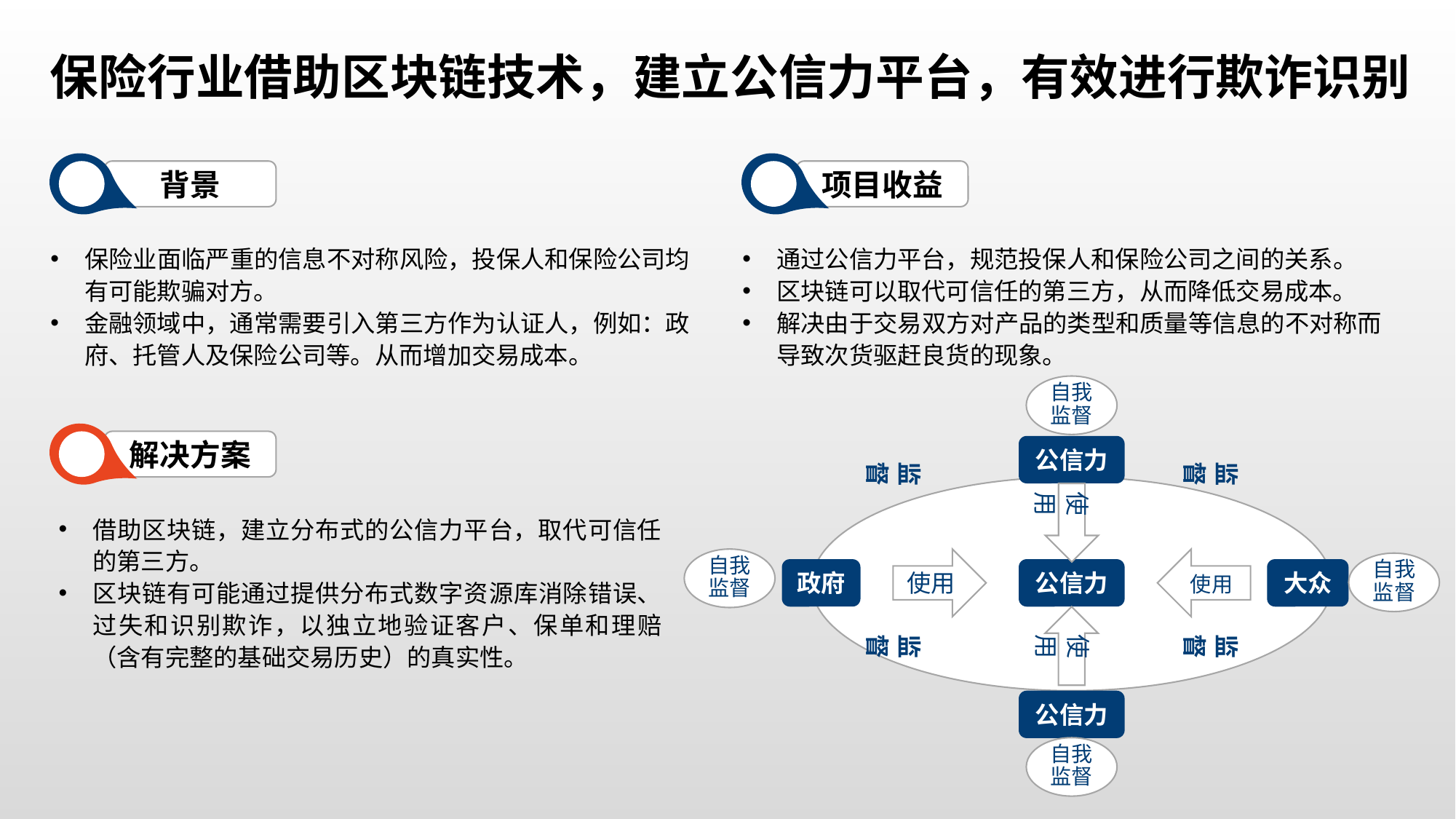

保险行业借助区块链技术，建立公信力平台，有效进行欺诈识别

背景

项目收益
保险业面临严重的信息不对称风险，投保人和保险公司均有可能欺骗对方。
金融领域中，通常需要引入第三方作为认证人，例如：政府、托管人及保险公司等。从而增加交易成本。
通过公信力平台，规范投保人和保险公司之间的关系。
区块链可以取代可信任的第三方，从而降低交易成本。
解决由于交易双方对产品的类型和质量等信息的不对称而导致次货驱赶良货的现象。

自我监督

解决方案
公信力
监 督
监 督

使用

借助区块链，建立分布式的公信力平台，取代可信任的第三方。
区块链有可能通过提供分布式数字资源库消除错误、过失和识别欺诈，以独立地验证客户、保单和理赔（含有完整的基础交易历史）的真实性。

使用

自我监督

自我监督
政府
公信力
大众
使用

监 督
使用
监 督
公信力

自我监督